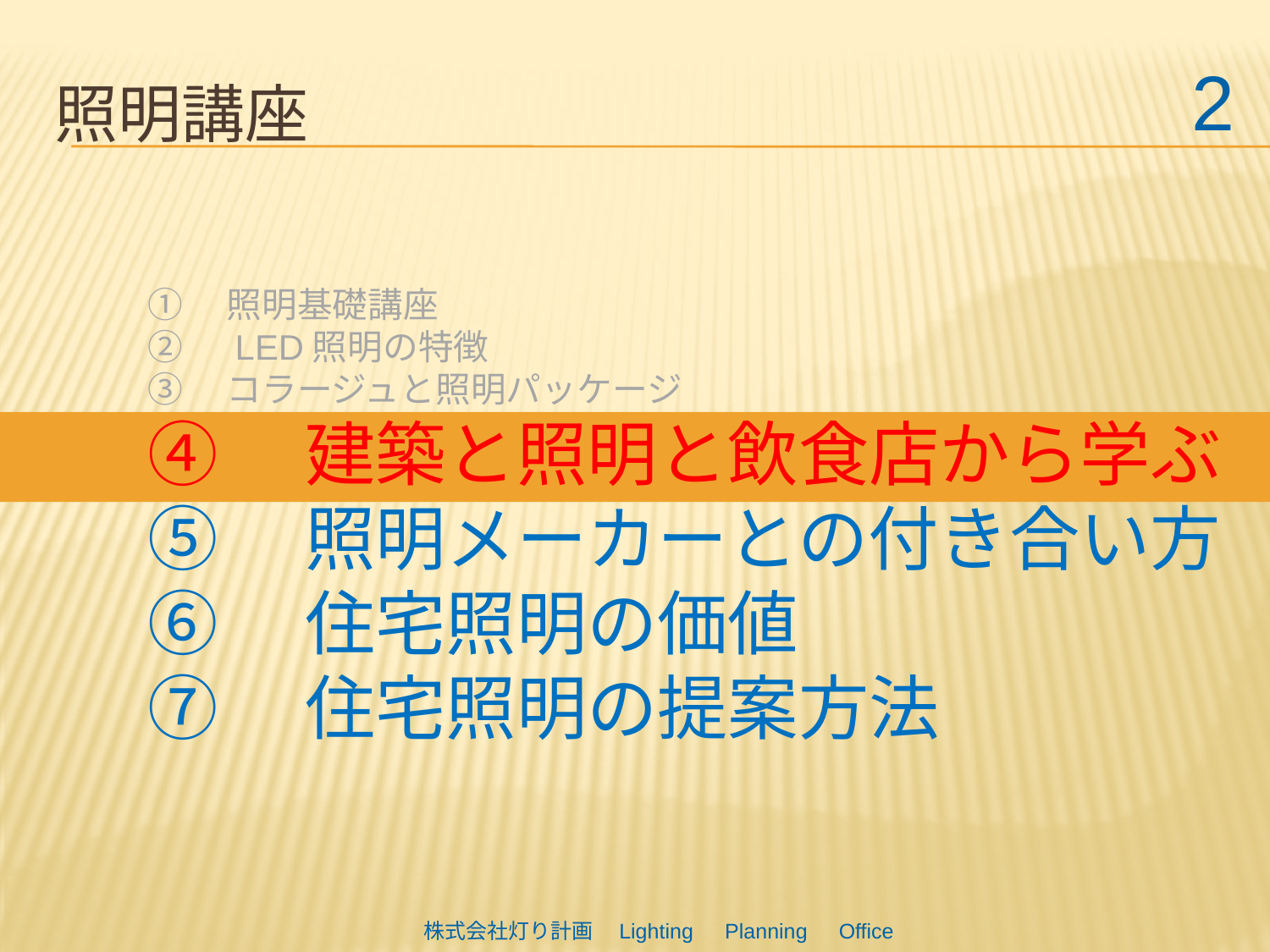

2
# 照明講座
①　照明基礎講座
②　LED照明の特徴
③　コラージュと照明パッケージ
④　建築と照明と飲食店から学ぶ
⑤　照明メーカーとの付き合い方
⑥　住宅照明の価値
⑦　住宅照明の提案方法

株式会社灯り計画　Lighting　Planning　Office